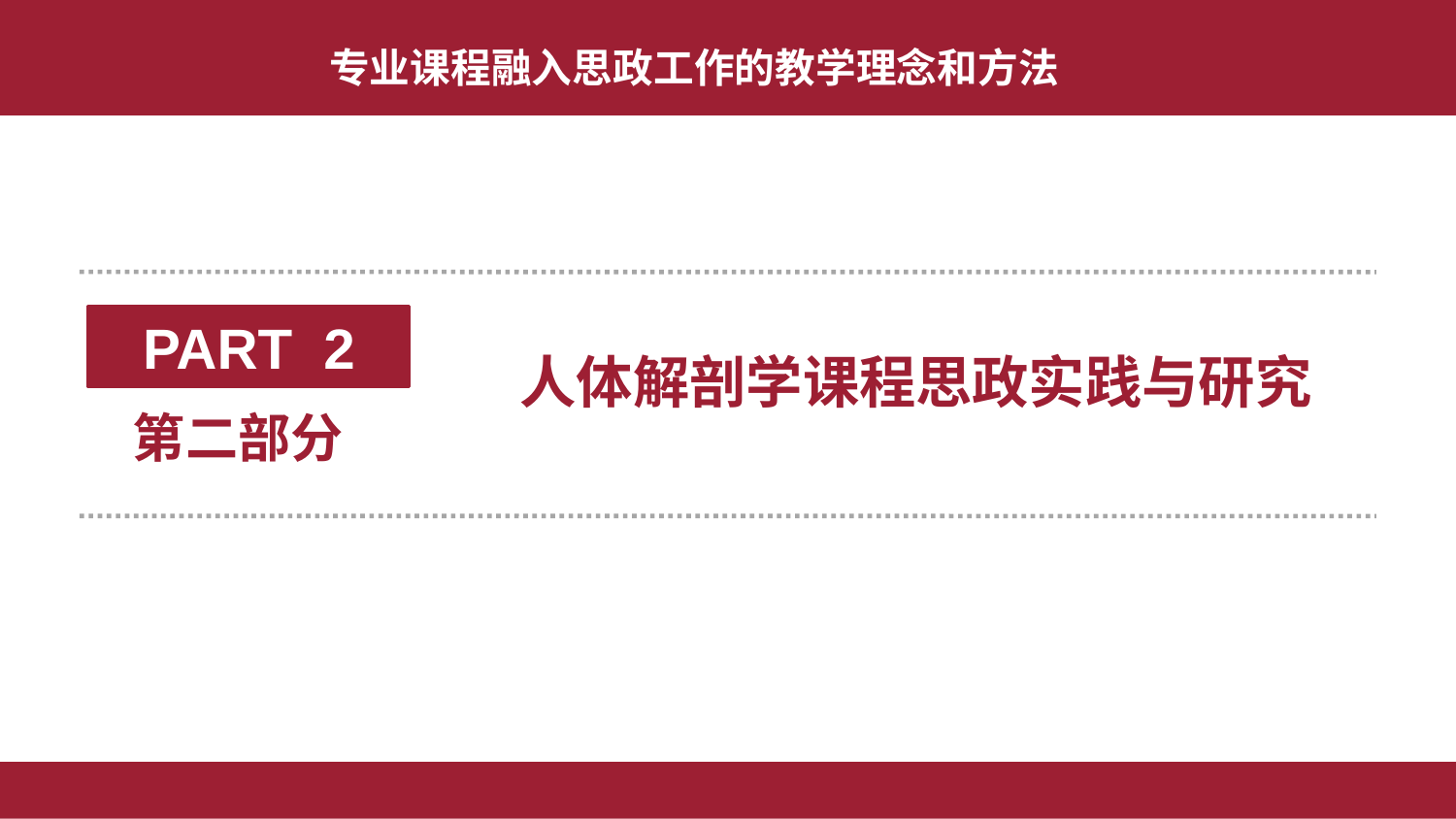

专业课程融入思政工作的教学理念和方法

PART  2
第二部分

  人体解剖学课程思政实践与研究